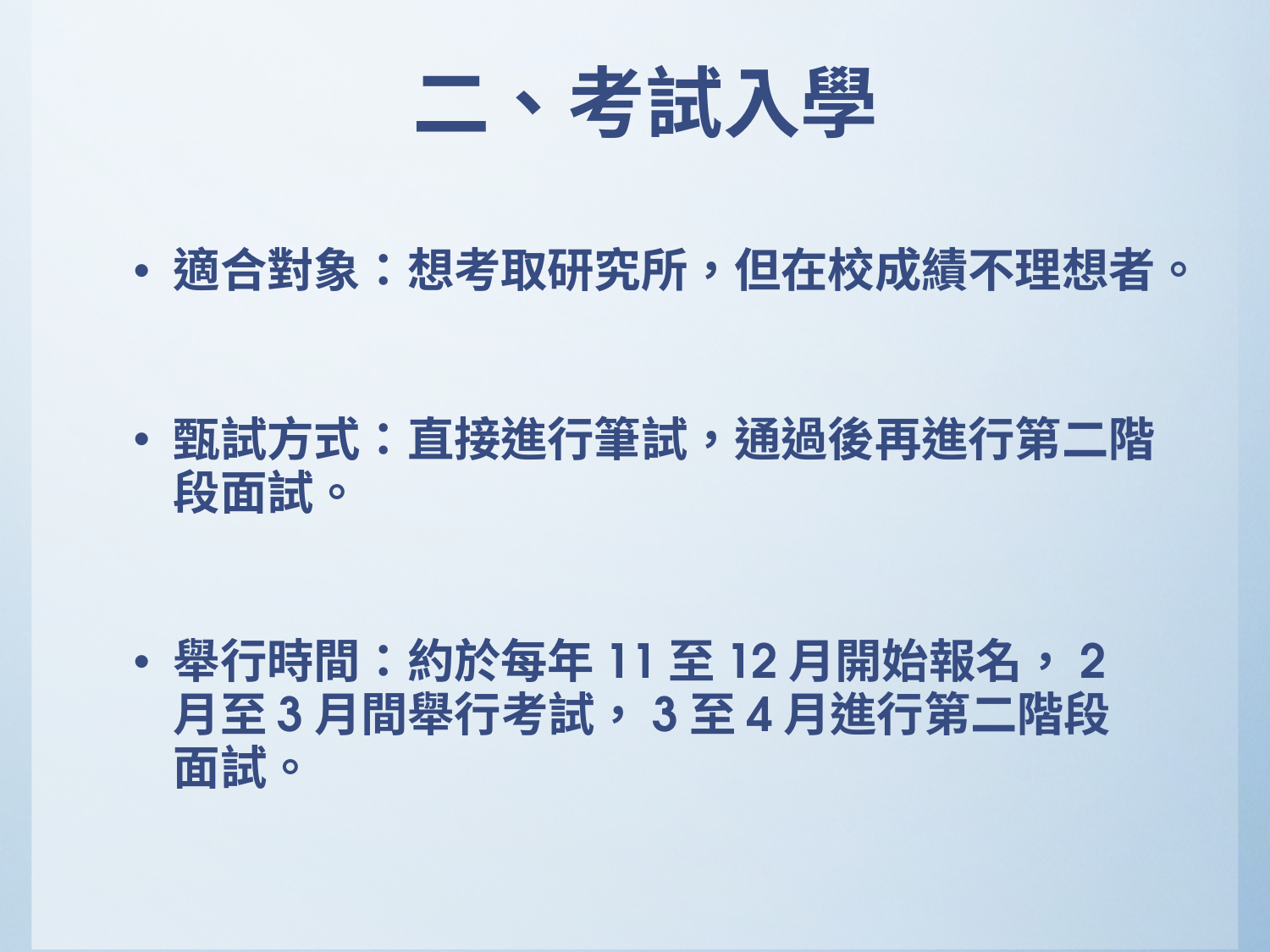

# 二、考試入學
適合對象：想考取研究所，但在校成績不理想者。

甄試方式：直接進行筆試，通過後再進行第二階段面試。

舉行時間：約於每年11至12月開始報名，2月至3月間舉行考試，3至4月進行第二階段面試。